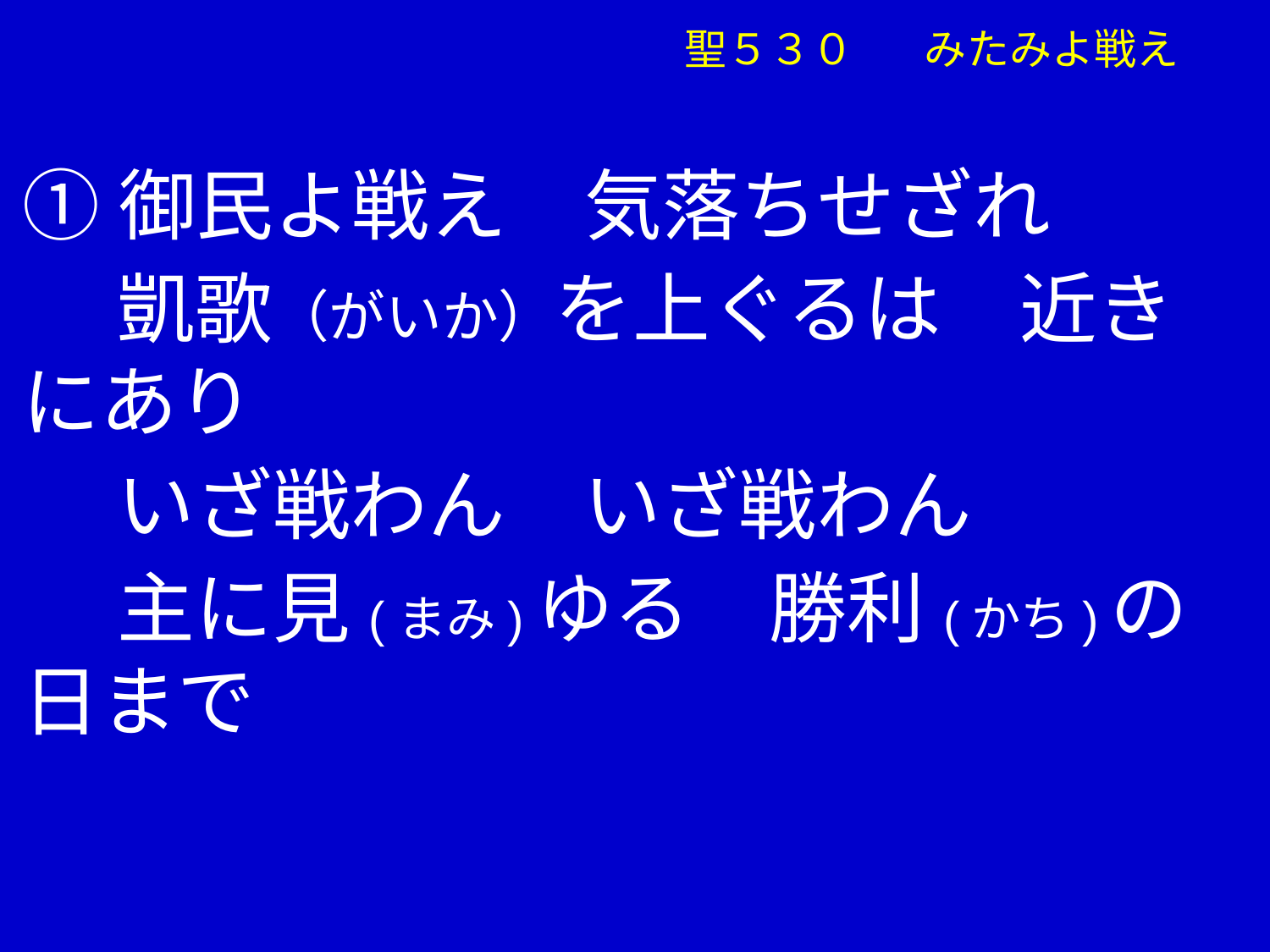

聖５３０   　みたみよ戦え
①御民よ戦え　気落ちせざれ
　 凱歌（がいか）を上ぐるは　近きにあり
　 いざ戦わん　いざ戦わん
　 主に見(まみ)ゆる　勝利(かち)の日まで